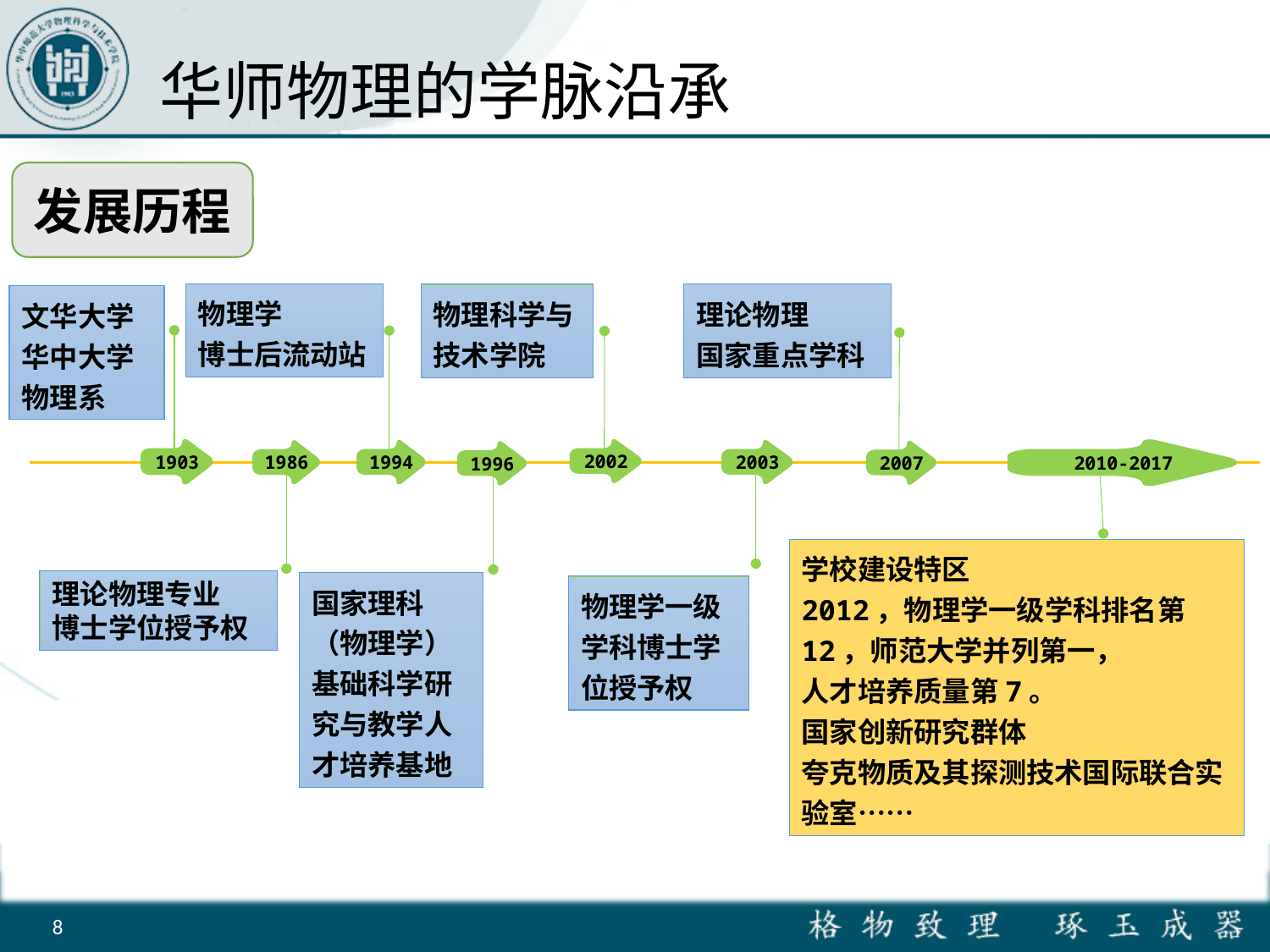

华师物理的学脉沿承
发展历程
物理学
博士后流动站
1994
理论物理
国家重点学科
2007
物理科学与技术学院
2002
文华大学
华中大学
物理系
1903
2010-2017
学校建设特区
2012，物理学一级学科排名第12，师范大学并列第一，
人才培养质量第7。
国家创新研究群体
夸克物质及其探测技术国际联合实验室……
2003
1986
理论物理专业
博士学位授予权
1996
国家理科（物理学）基础科学研究与教学人才培养基地
物理学一级学科博士学位授予权
8